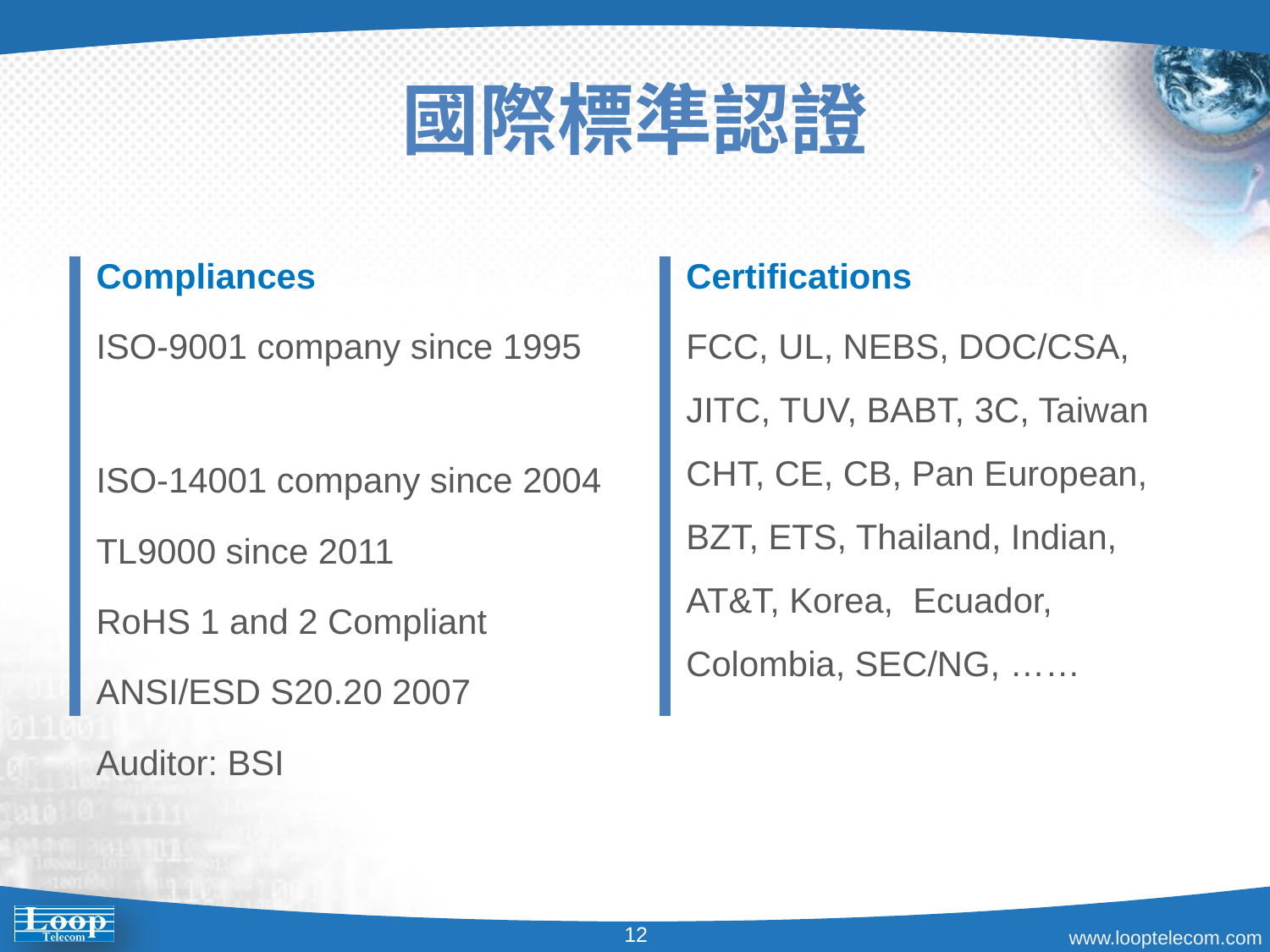

# 國際標準認證
Compliances
ISO-9001 company since 1995
ISO-14001 company since 2004
TL9000 since 2011
RoHS 1 and 2 Compliant
ANSI/ESD S20.20 2007
Auditor: BSI

Certifications
FCC, UL, NEBS, DOC/CSA, JITC, TUV, BABT, 3C, Taiwan CHT, CE, CB, Pan European, BZT, ETS, Thailand, Indian, AT&T, Korea,  Ecuador, Colombia, SEC/NG, ……
12